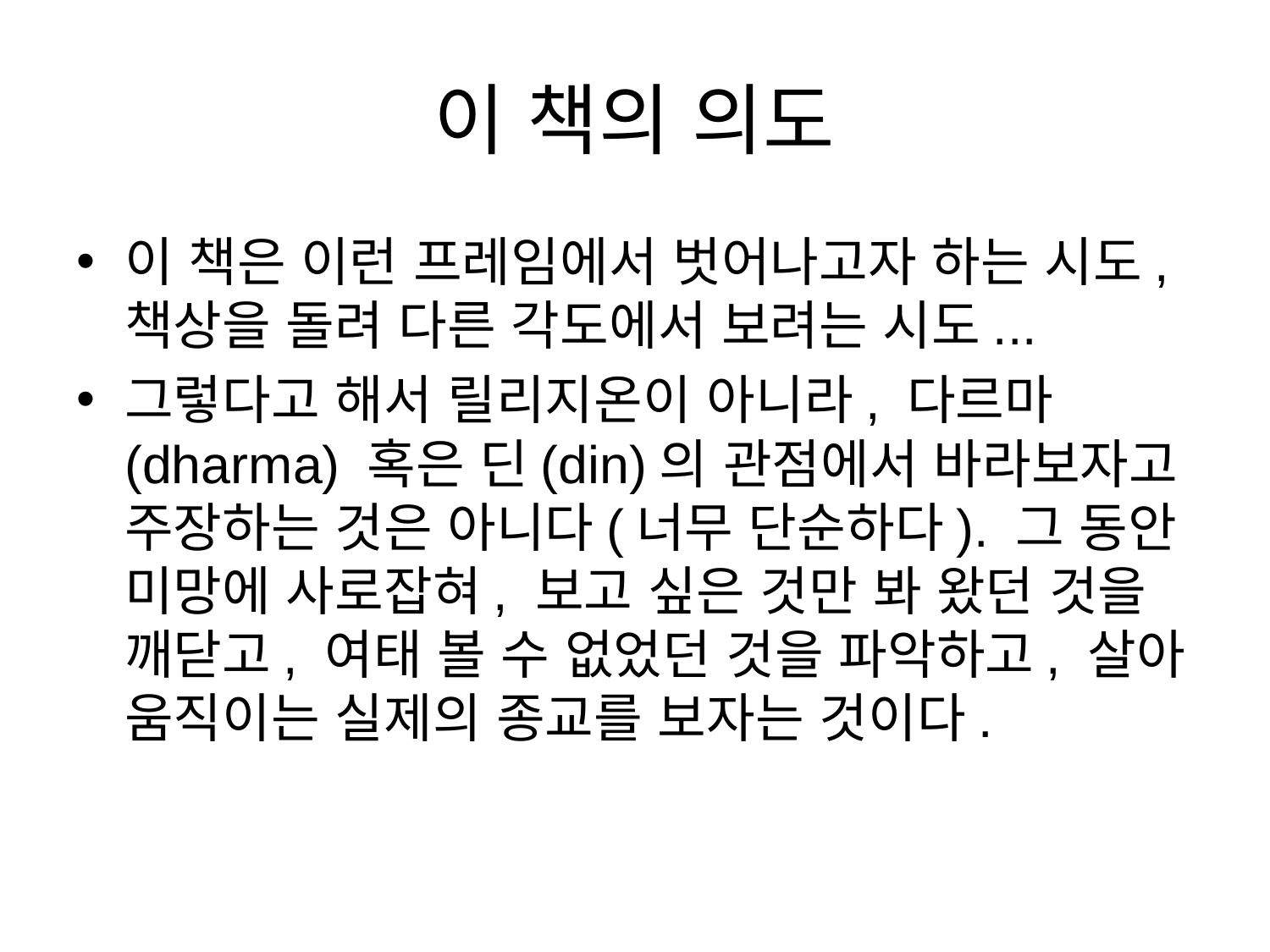

# 이 책의 의도
이 책은 이런 프레임에서 벗어나고자 하는 시도, 책상을 돌려 다른 각도에서 보려는 시도...
그렇다고 해서 릴리지온이 아니라, 다르마(dharma) 혹은 딘(din)의 관점에서 바라보자고 주장하는 것은 아니다(너무 단순하다). 그 동안 미망에 사로잡혀, 보고 싶은 것만 봐 왔던 것을 깨닫고, 여태 볼 수 없었던 것을 파악하고, 살아 움직이는 실제의 종교를 보자는 것이다.